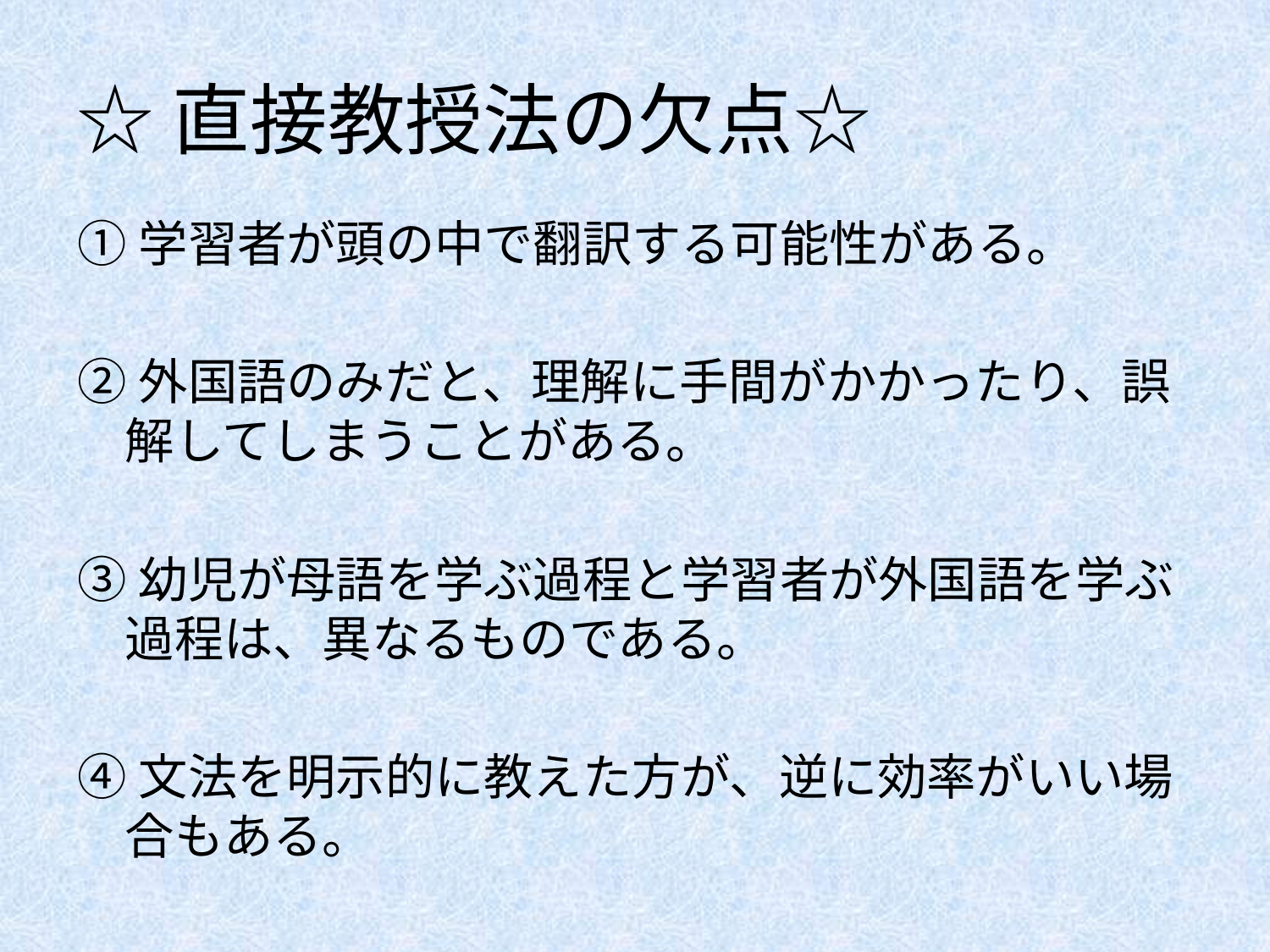

# ☆直接教授法の欠点☆
①学習者が頭の中で翻訳する可能性がある。

②外国語のみだと、理解に手間がかかったり、誤解してしまうことがある。

③幼児が母語を学ぶ過程と学習者が外国語を学ぶ過程は、異なるものである。

④文法を明示的に教えた方が、逆に効率がいい場合もある。